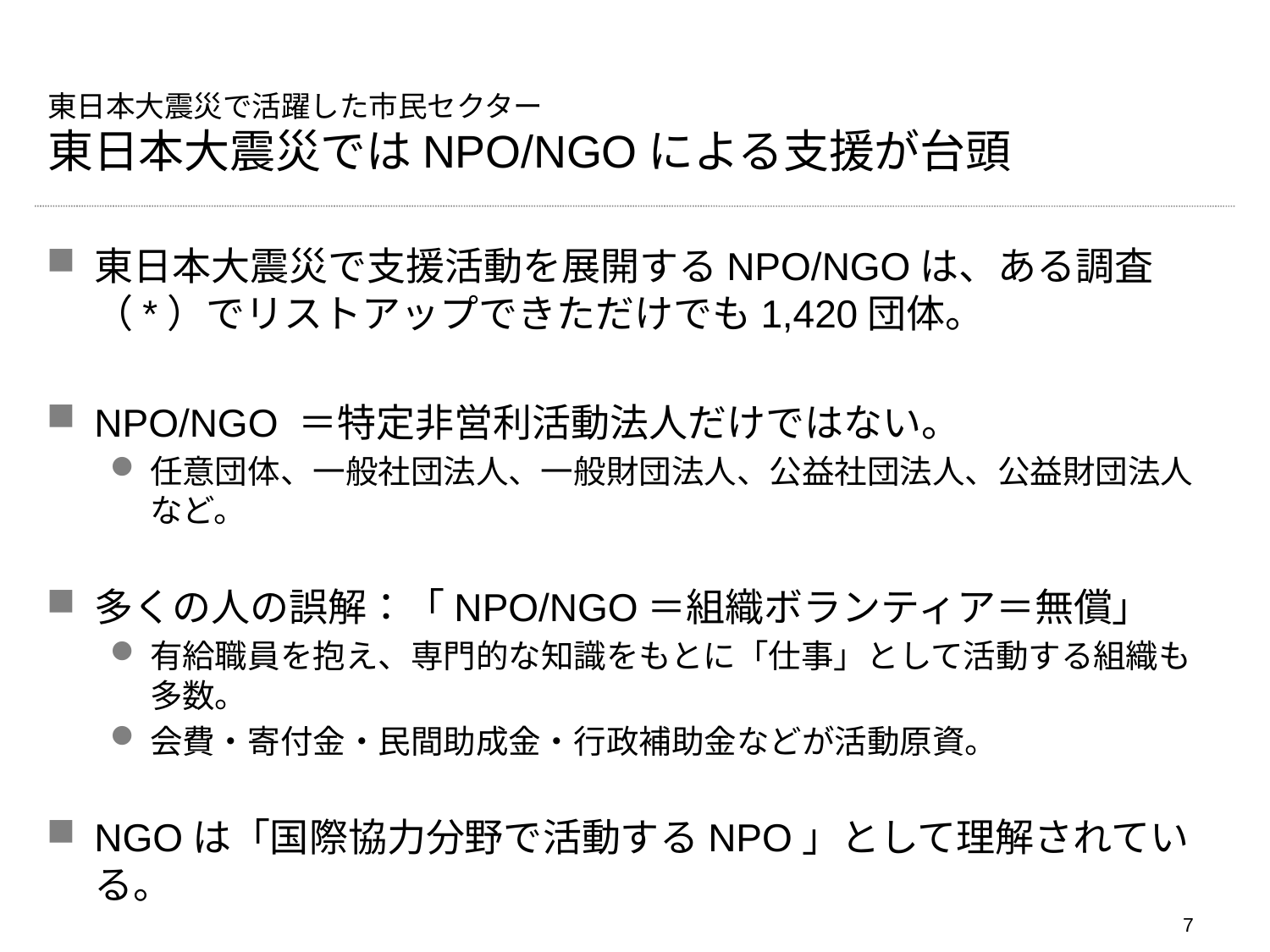

# 東日本大震災で活躍した市民セクター 東日本大震災ではNPO/NGOによる支援が台頭
東日本大震災で支援活動を展開するNPO/NGOは、ある調査（*）でリストアップできただけでも1,420団体。

NPO/NGO ＝特定非営利活動法人だけではない。
任意団体、一般社団法人、一般財団法人、公益社団法人、公益財団法人など。

多くの人の誤解：「NPO/NGO＝組織ボランティア＝無償」
有給職員を抱え、専門的な知識をもとに「仕事」として活動する組織も多数。
会費・寄付金・民間助成金・行政補助金などが活動原資。

NGOは「国際協力分野で活動するNPO」として理解されている。
*　一般社団法人パーソナルサポートセンター（2014）「東日本大震災で生じた地域福祉資源の実態および社会的企業化を促進する仕組みに関する調査研究事業」。以下の資料でも結果を利用。
7